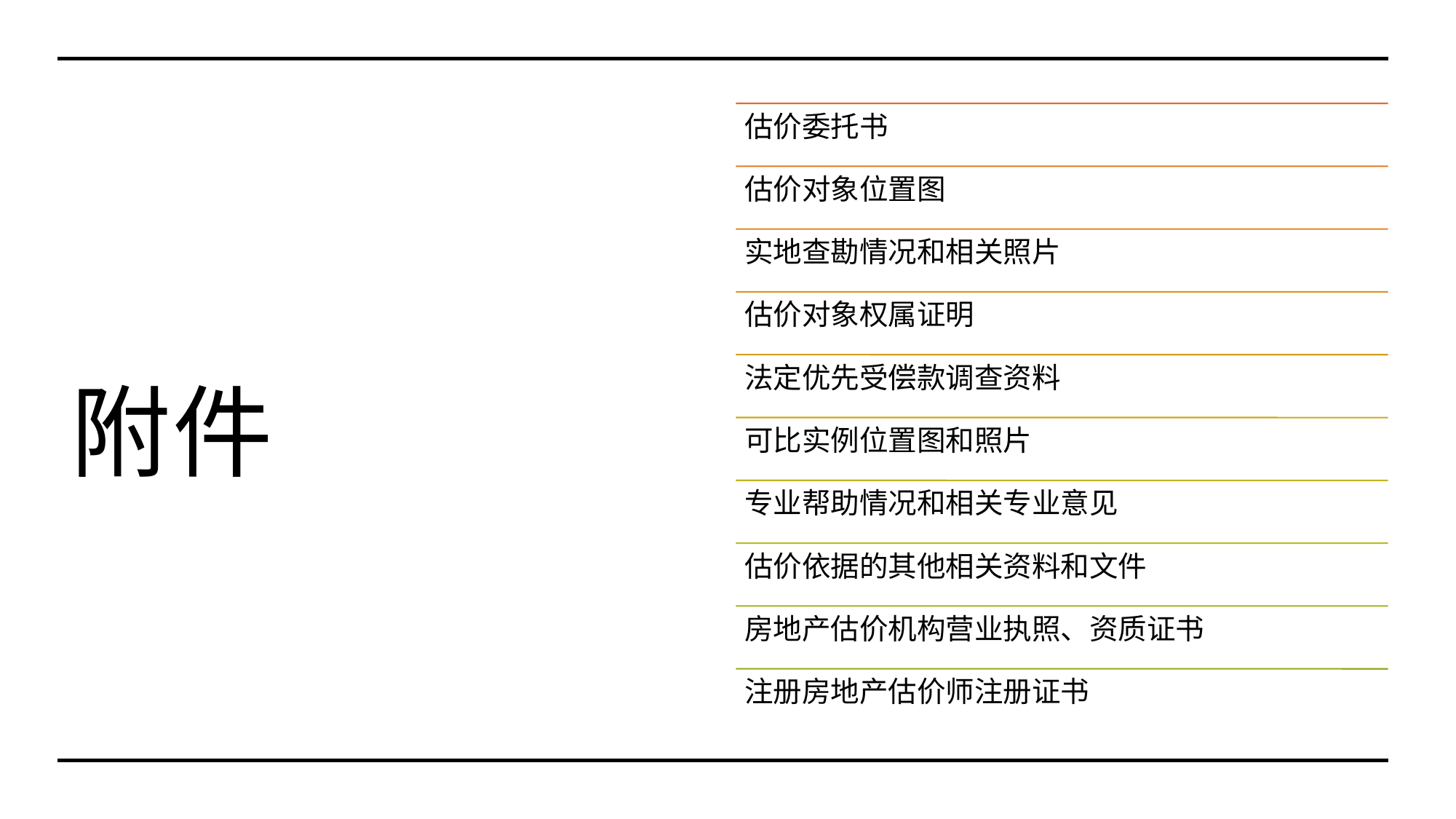

估价委托书
估价对象位置图
实地查勘情况和相关照片
估价对象权属证明
法定优先受偿款调查资料
可比实例位置图和照片
专业帮助情况和相关专业意见
估价依据的其他相关资料和文件
房地产估价机构营业执照、资质证书
注册房地产估价师注册证书
# 附件